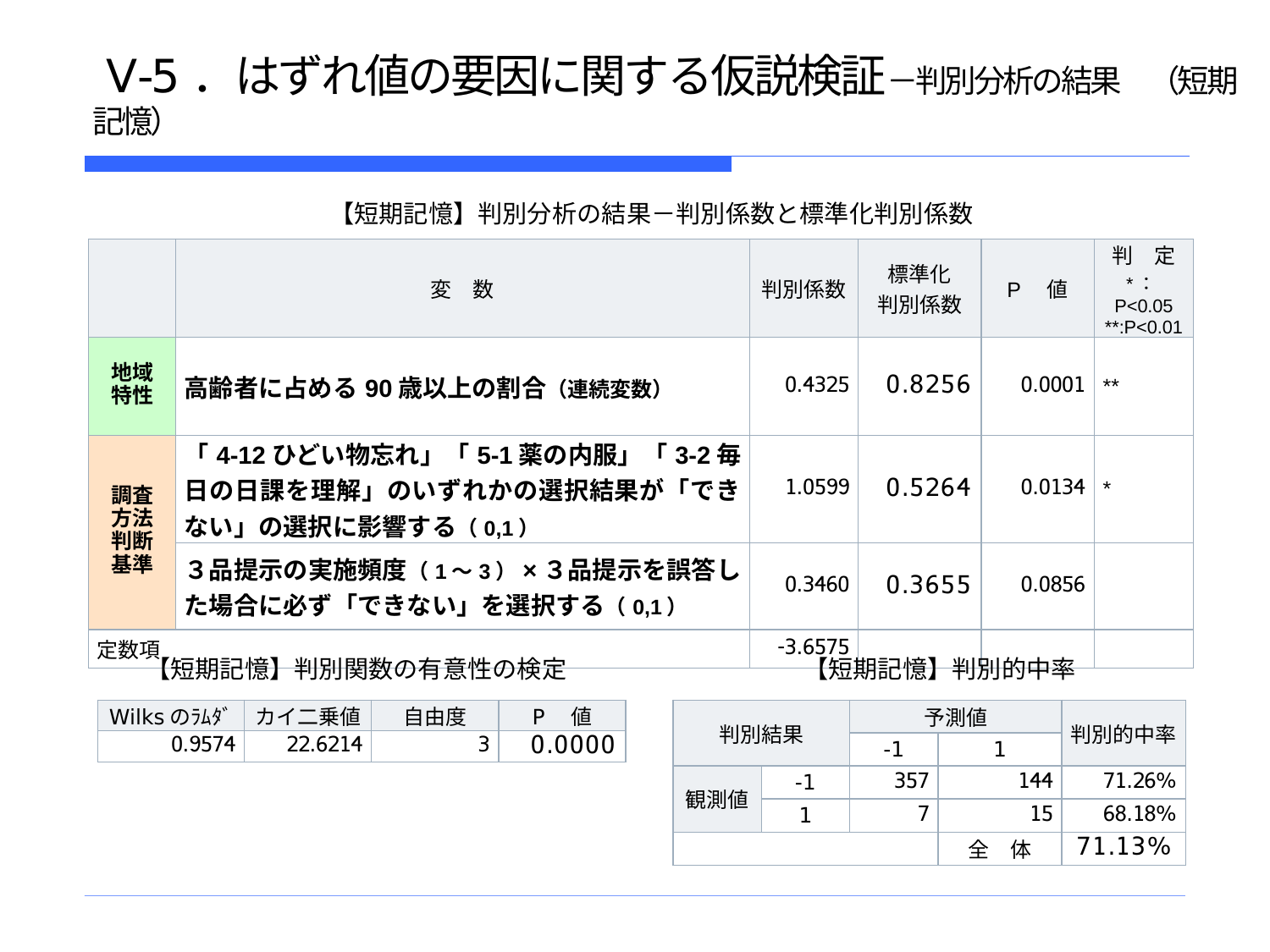

# Ⅴ-5．はずれ値の要因に関する仮説検証－判別分析の結果　（短期記憶）
【短期記憶】判別分析の結果－判別係数と標準化判別係数
|  | 変　数 | 判別係数 | 標準化 判別係数 | P　値 | 判　定 \*：P<0.05 \*\*:P<0.01 |
| --- | --- | --- | --- | --- | --- |
| 地域 特性 | 高齢者に占める90歳以上の割合（連続変数） | 0.4325 | 0.8256 | 0.0001 | \*\* |
| 調査方法 判断基準 | 「4-12ひどい物忘れ」「5-1薬の内服」「3-2毎日の日課を理解」のいずれかの選択結果が「できない」の選択に影響する（0,1） | 1.0599 | 0.5264 | 0.0134 | \* |
|  | ３品提示の実施頻度（1～3）×３品提示を誤答した場合に必ず「できない」を選択する（0,1） | 0.3460 | 0.3655 | 0.0856 |  |
| 定数項 |  | -3.6575 |  |  |  |
【短期記憶】判別関数の有意性の検定
【短期記憶】判別的中率
| Wilksのﾗﾑﾀﾞ | カイ二乗値 | 自由度 | P　値 |
| --- | --- | --- | --- |
| 0.9574 | 22.6214 | 3 | 0.0000 |
| 判別結果 |  | 予測値 |  | 判別的中率 |
| --- | --- | --- | --- | --- |
|  |  | -1 | 1 |  |
| 観測値 | -1 | 357 | 144 | 71.26% |
|  | 1 | 7 | 15 | 68.18% |
|  |  |  | 全　体 | 71.13% |